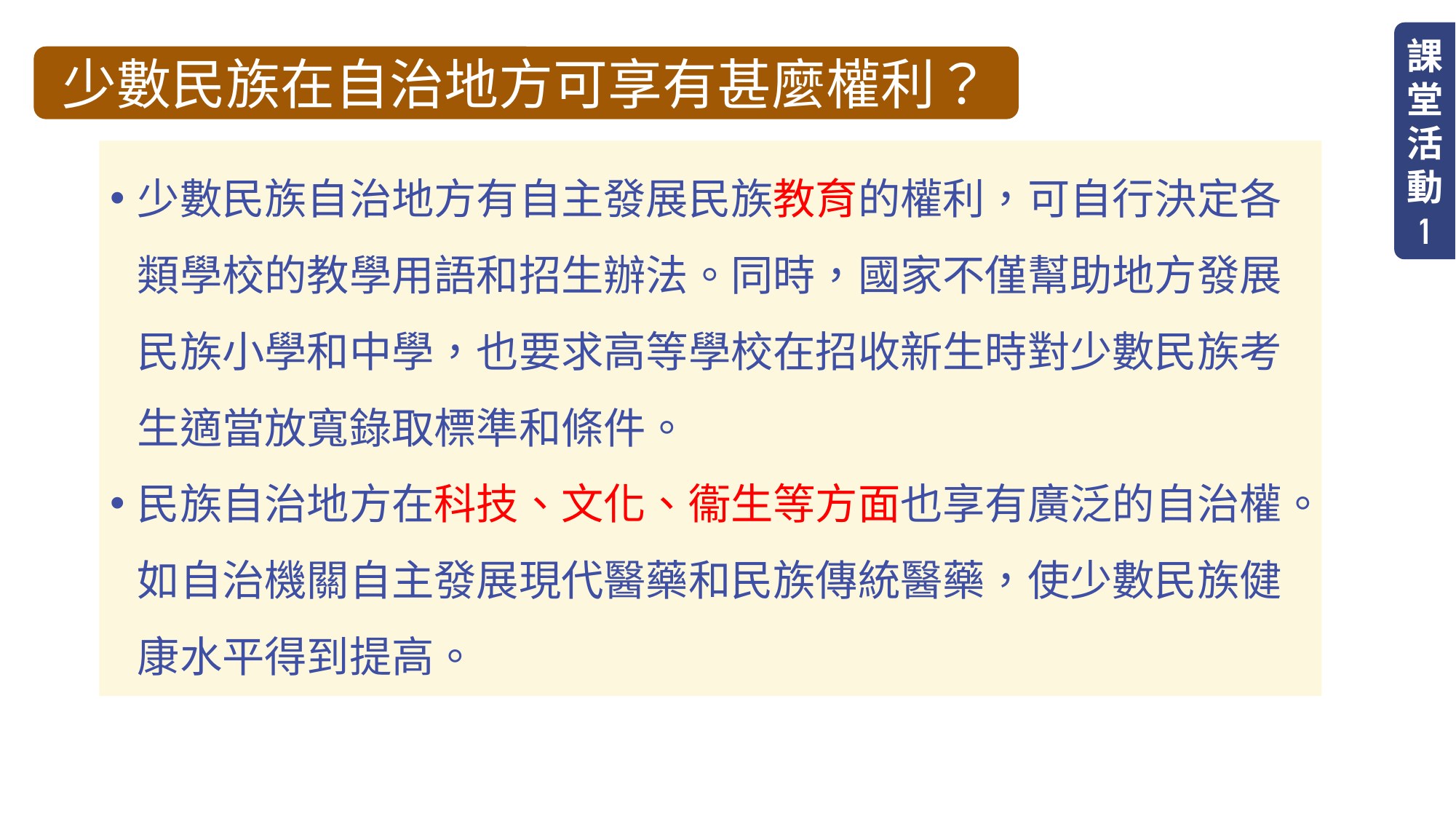

課堂活動
1
課堂活動
1
少數民族在自治地方可享有甚麼權利？

少數民族自治地方有自主發展民族教育的權利，可自行決定各類學校的教學用語和招生辦法。同時，國家不僅幫助地方發展民族小學和中學，也要求高等學校在招收新生時對少數民族考生適當放寬錄取標準和條件。
民族自治地方在科技、文化、衞生等方面也享有廣泛的自治權。如自治機關自主發展現代醫藥和民族傳統醫藥，使少數民族健康水平得到提高。